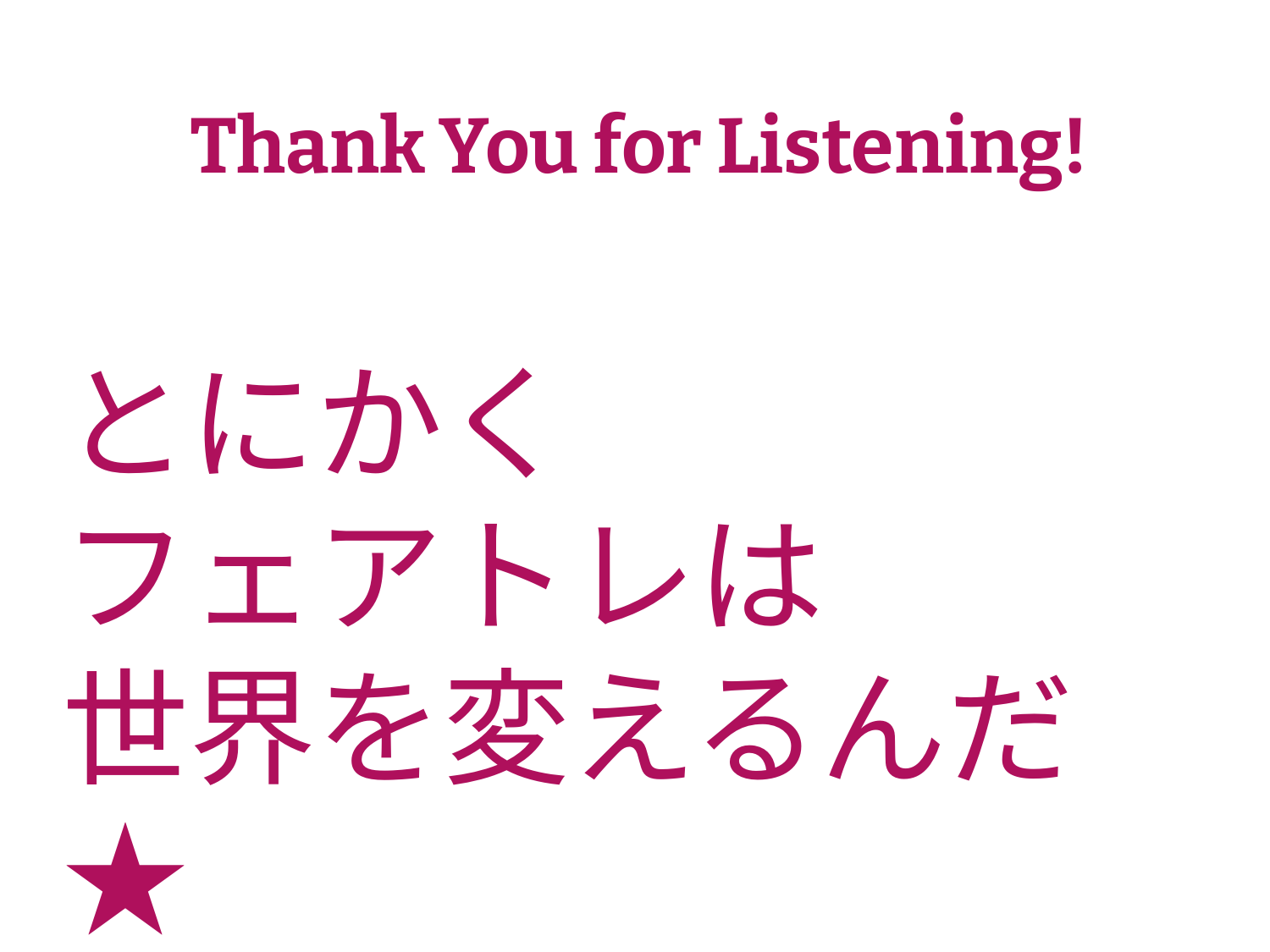

Thank You for Listening!
とにかく
フェアトレは
世界を変えるんだ★